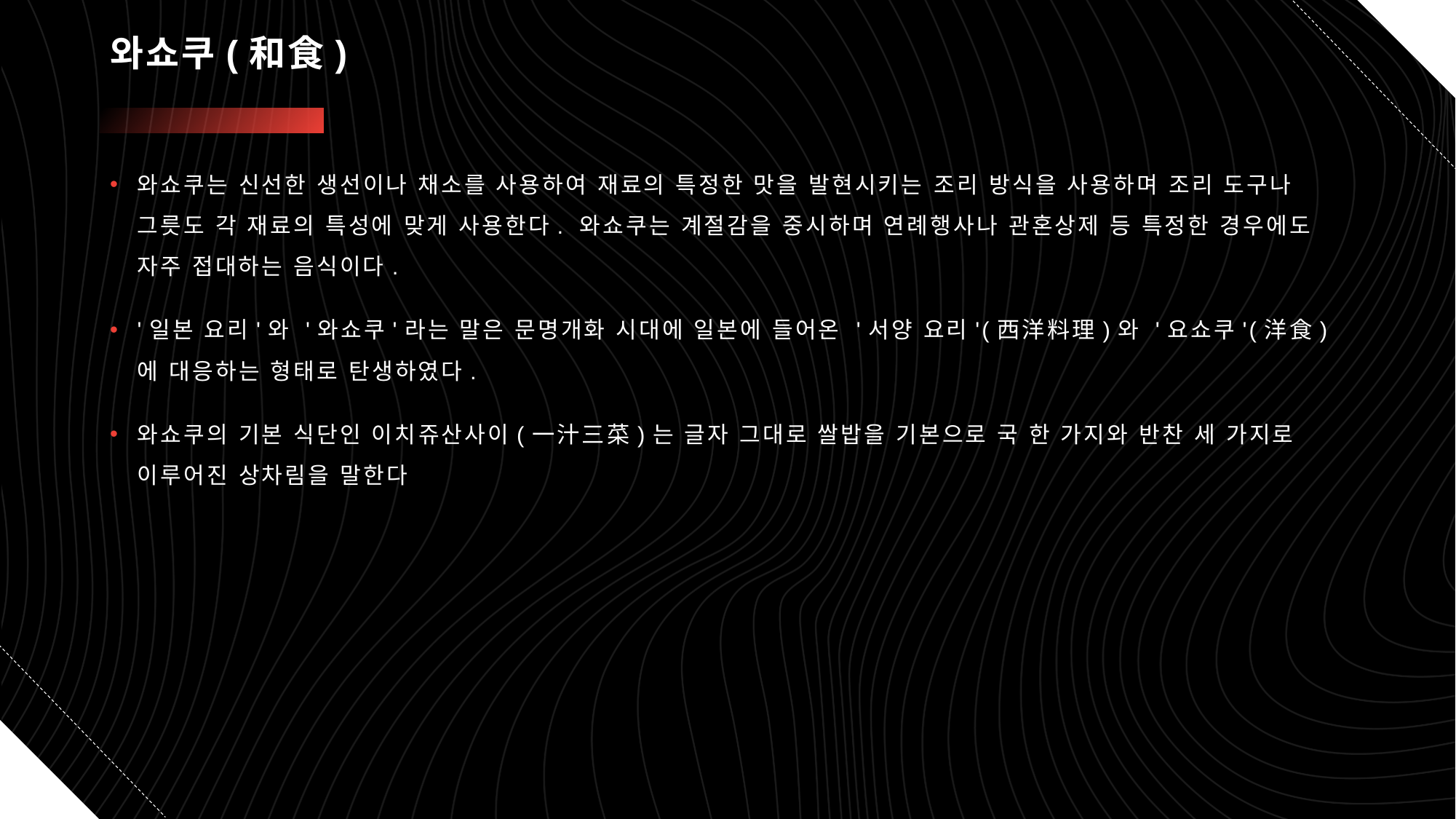

# 와쇼쿠(和食)
와쇼쿠는 신선한 생선이나 채소를 사용하여 재료의 특정한 맛을 발현시키는 조리 방식을 사용하며 조리 도구나 그릇도 각 재료의 특성에 맞게 사용한다. 와쇼쿠는 계절감을 중시하며 연례행사나 관혼상제 등 특정한 경우에도 자주 접대하는 음식이다.
'일본 요리'와 '와쇼쿠'라는 말은 문명개화 시대에 일본에 들어온 '서양 요리'(西洋料理)와 '요쇼쿠'(洋食)에 대응하는 형태로 탄생하였다.
와쇼쿠의 기본 식단인 이치쥬산사이(一汁三菜)는 글자 그대로 쌀밥을 기본으로 국 한 가지와 반찬 세 가지로 이루어진 상차림을 말한다